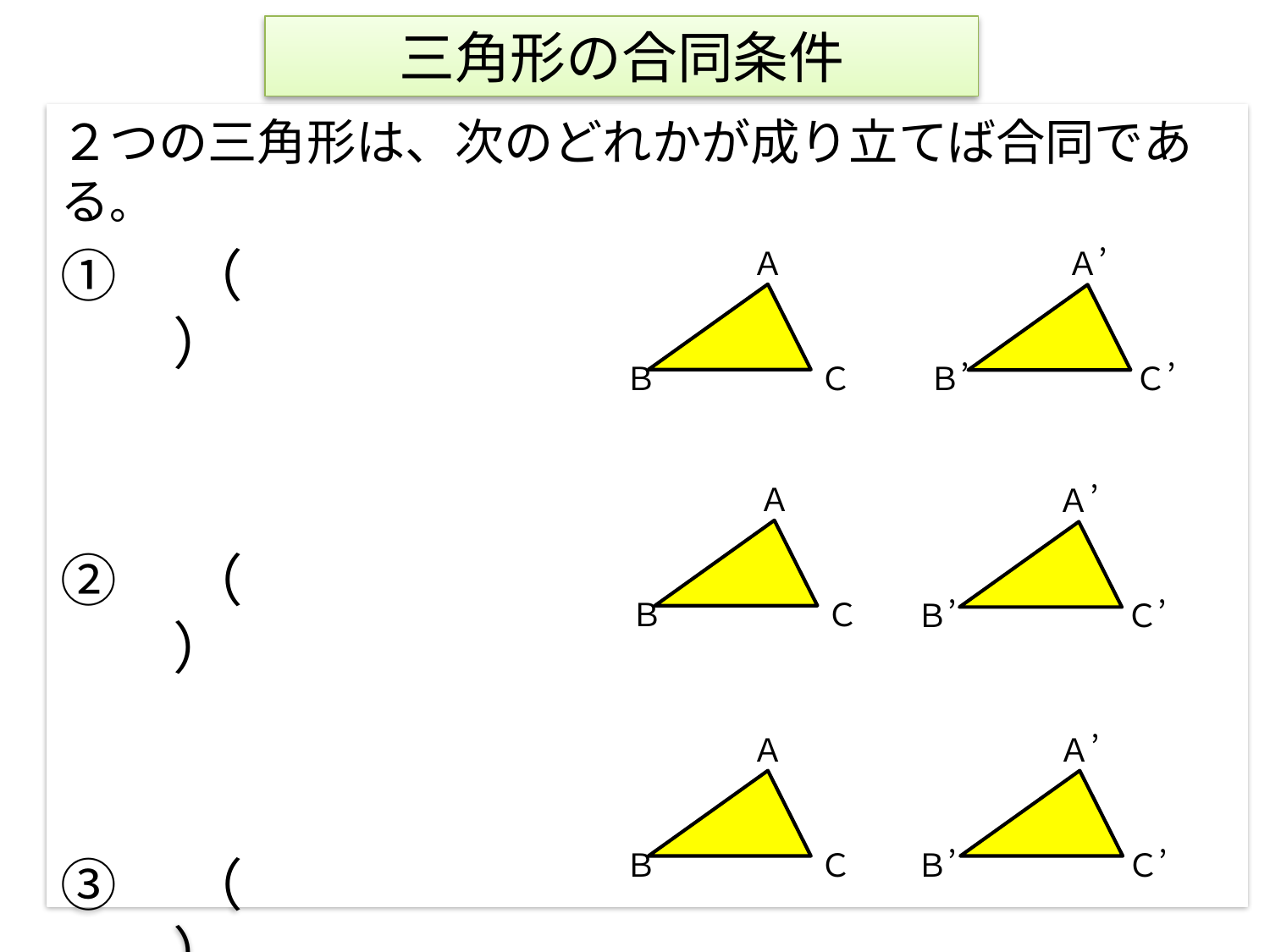

# 三角形の合同条件
２つの三角形は、次のどれかが成り立てば合同である。
①　（　　　　　　　　　　　　　　　　　　　）

②　（　　　　　　　　　　　　　　　　　　　）

③　（　　　　　　　　　　　　　　　　　　　）

Ａ

Ｂ
Ｃ
Ａ’

Ｂ’
Ｃ’
Ａ

Ｂ
Ｃ
Ａ’

Ｂ’
Ｃ’
Ａ

Ｂ
Ｃ
Ａ’

Ｂ’
Ｃ’